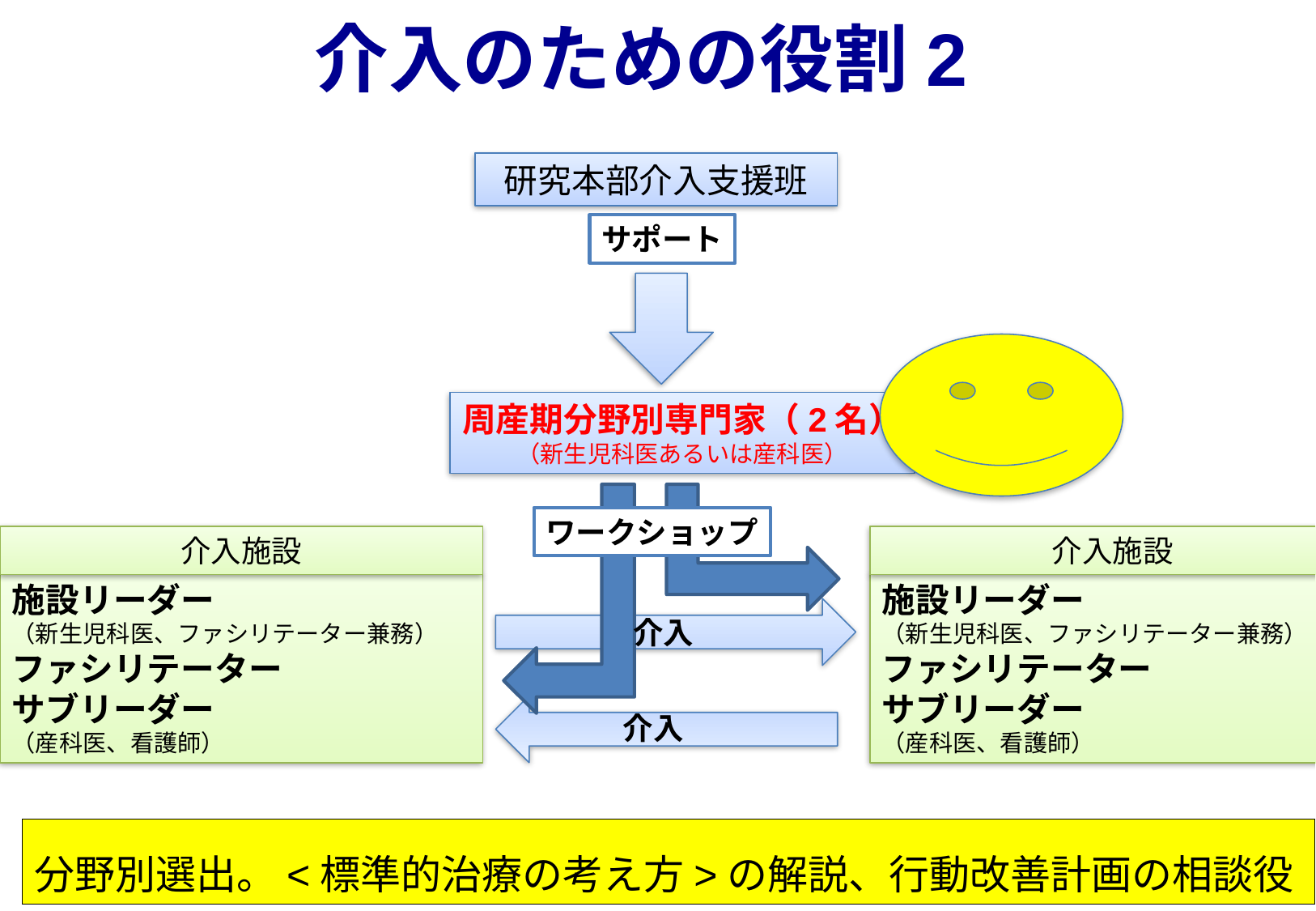

介入のための役割2
研究本部介入支援班
サポート

周産期分野別専門家（2名）
（新生児科医あるいは産科医）

ワークショップ
介入施設
施設リーダー
（新生児科医、ファシリテーター兼務）
ファシリテーター
サブリーダー
（産科医、看護師）
介入施設
施設リーダー
（新生児科医、ファシリテーター兼務）
ファシリテーター
サブリーダー
（産科医、看護師）

介入

介入
分野別選出。<標準的治療の考え方>の解説、行動改善計画の相談役